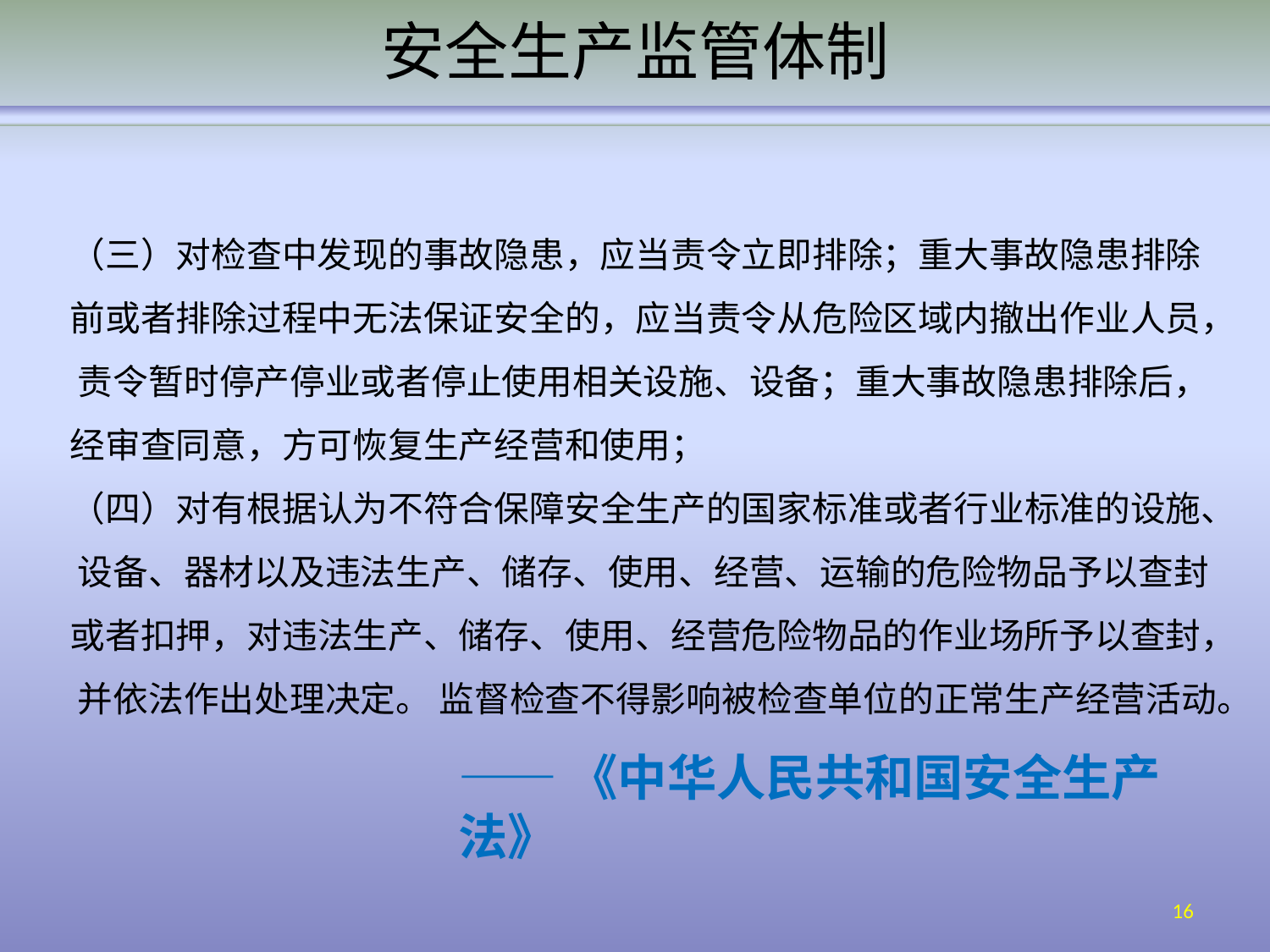

# 安全生产监管体制
（三）对检查中发现的事故隐患，应当责令立即排除；重大事故隐患排除 前或者排除过程中无法保证安全的，应当责令从危险区域内撤出作业人员， 责令暂时停产停业或者停止使用相关设施、设备；重大事故隐患排除后， 经审查同意，方可恢复生产经营和使用；
（四）对有根据认为不符合保障安全生产的国家标准或者行业标准的设施、 设备、器材以及违法生产、储存、使用、经营、运输的危险物品予以查封 或者扣押，对违法生产、储存、使用、经营危险物品的作业场所予以查封， 并依法作出处理决定。 监督检查不得影响被检查单位的正常生产经营活动。
——《中华人民共和国安全生产法》
16